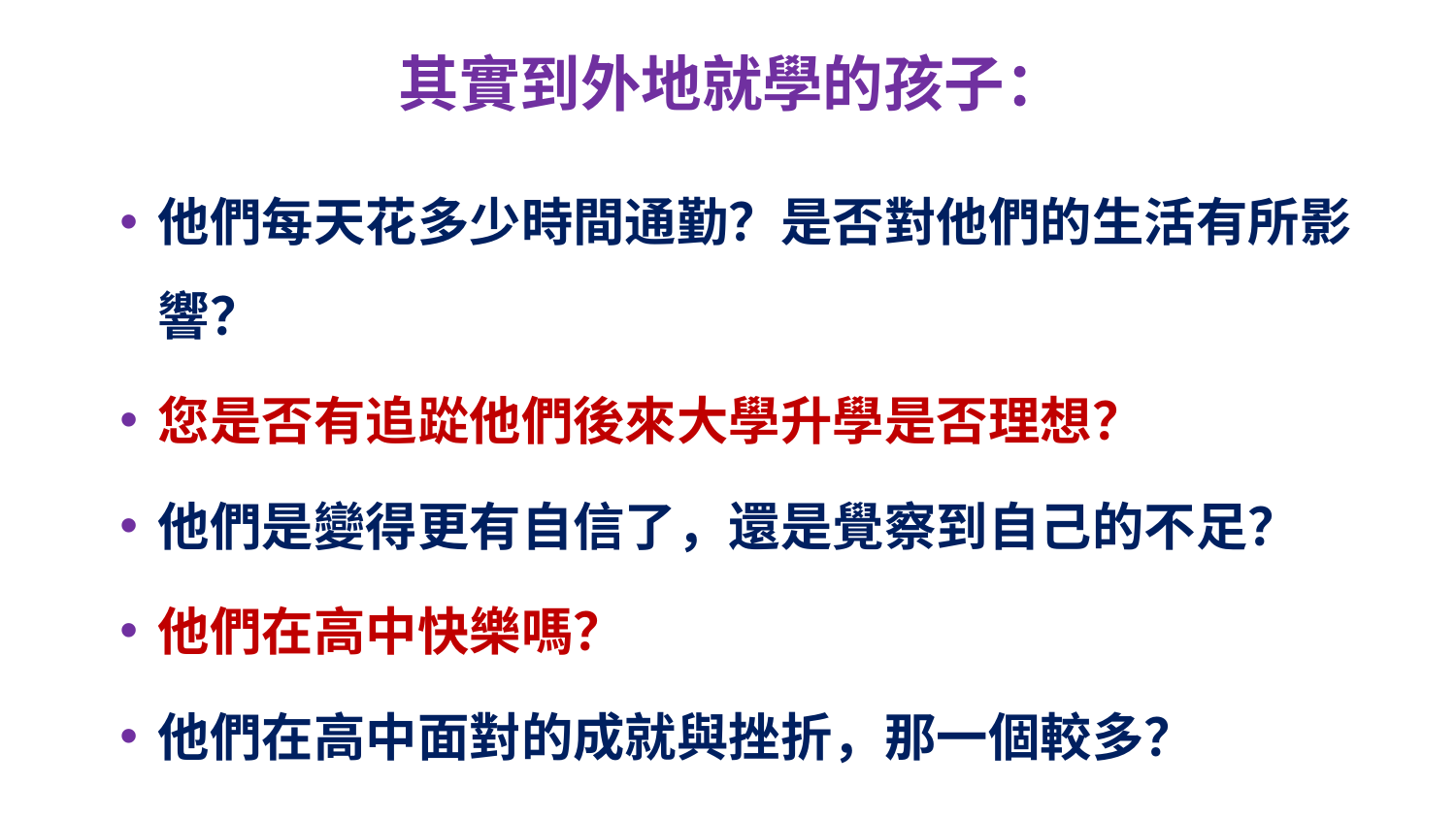

# 其實到外地就學的孩子：
他們每天花多少時間通勤？是否對他們的生活有所影響？
您是否有追踨他們後來大學升學是否理想？
他們是變得更有自信了，還是覺察到自己的不足？
他們在高中快樂嗎？
他們在高中面對的成就與挫折，那一個較多？